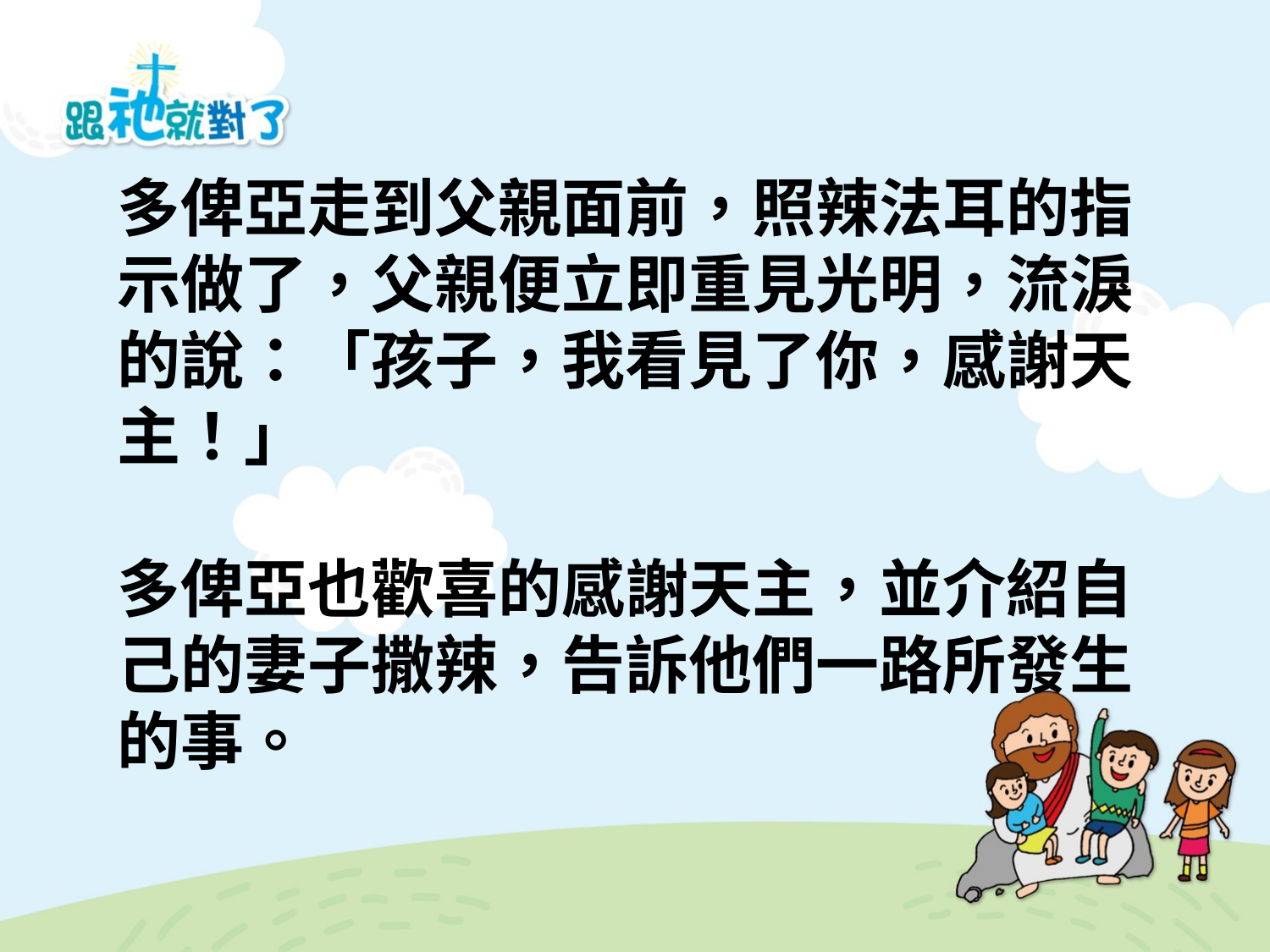

多俾亞走到父親面前，照辣法耳的指示做了，父親便立即重見光明，流淚的說：「孩子，我看見了你，感謝天主！」

多俾亞也歡喜的感謝天主，並介紹自己的妻子撒辣，告訴他們一路所發生的事。